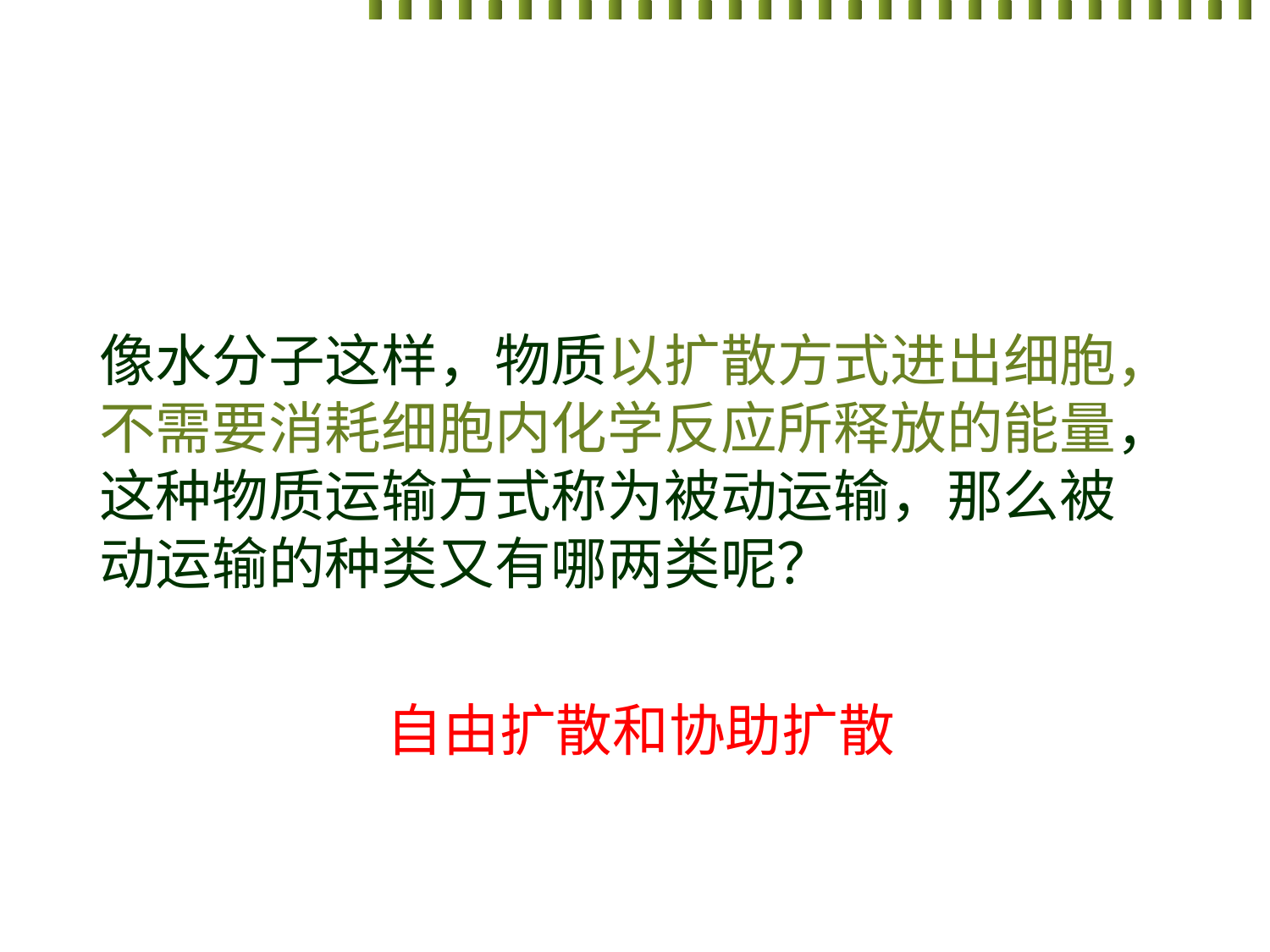

像水分子这样，物质以扩散方式进出细胞，
不需要消耗细胞内化学反应所释放的能量，
这种物质运输方式称为被动运输，那么被
动运输的种类又有哪两类呢？
自由扩散和协助扩散